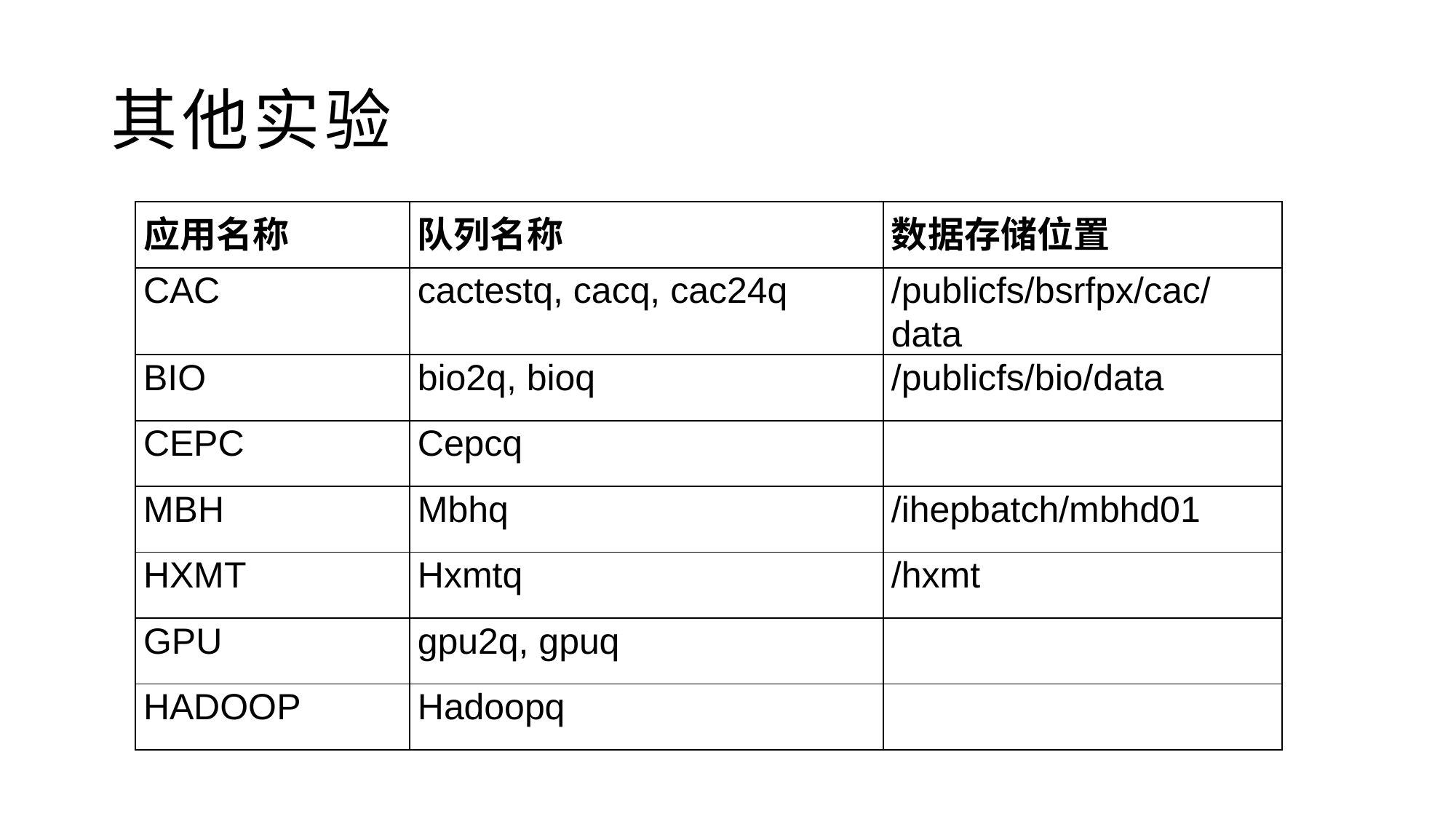

# 其他实验
| 应用名称 | 队列名称 | 数据存储位置 |
| --- | --- | --- |
| CAC | cactestq, cacq, cac24q | /publicfs/bsrfpx/cac/data |
| BIO | bio2q, bioq | /publicfs/bio/data |
| CEPC | Cepcq |  |
| MBH | Mbhq | /ihepbatch/mbhd01 |
| HXMT | Hxmtq | /hxmt |
| GPU | gpu2q, gpuq |  |
| HADOOP | Hadoopq |  |